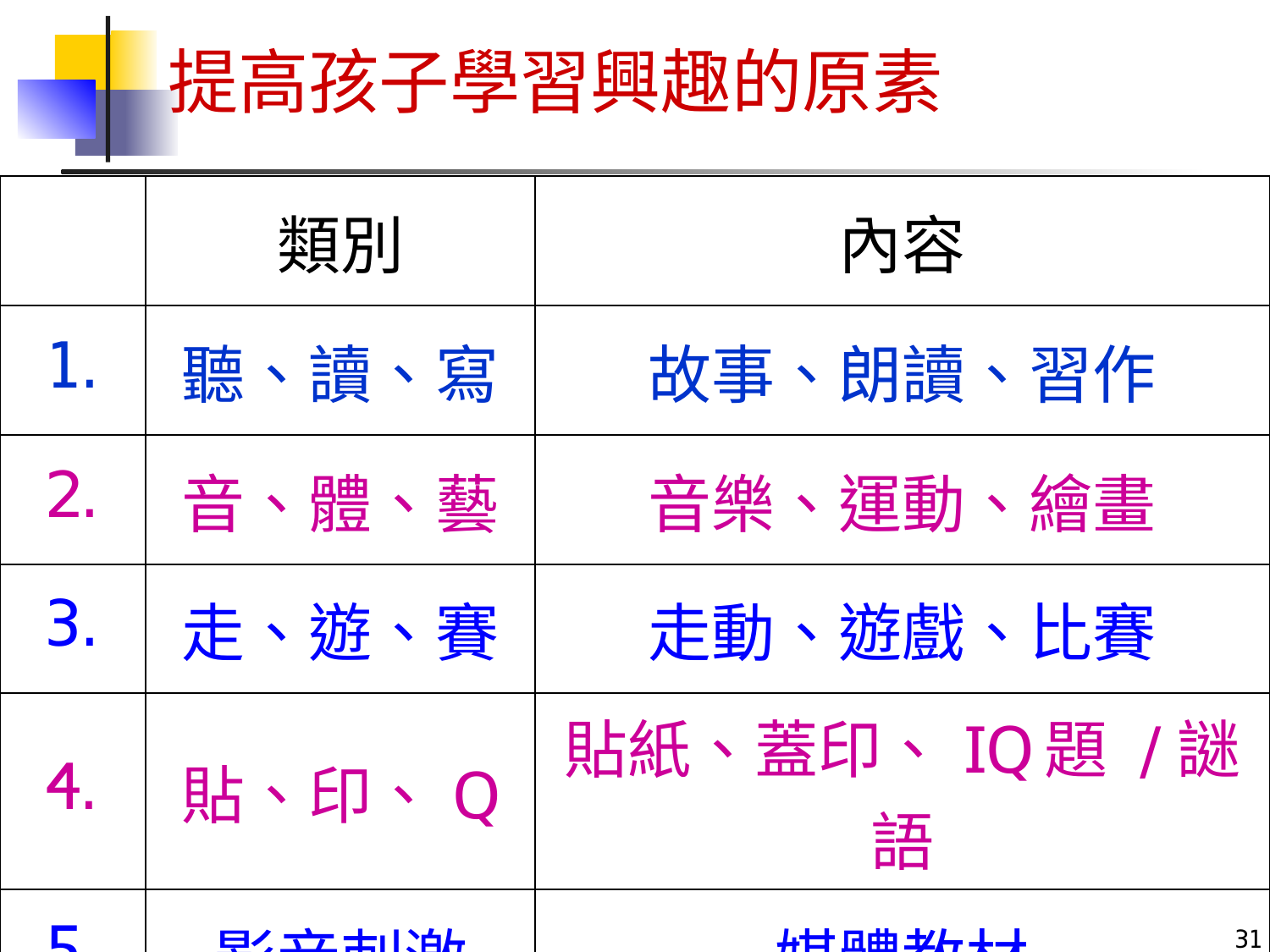

# 提高孩子學習興趣的原素
|  | 類別 | 內容 |
| --- | --- | --- |
| 1. | 聽、讀、寫 | 故事、朗讀、習作 |
| 2. | 音、體、藝 | 音樂、運動、繪畫 |
| 3. | 走、遊、賽 | 走動、遊戲、比賽 |
| 4. | 貼、印、Q | 貼紙、蓋印、IQ題 /謎語 |
| 5. | 影音刺激 | 媒體教材 |
31